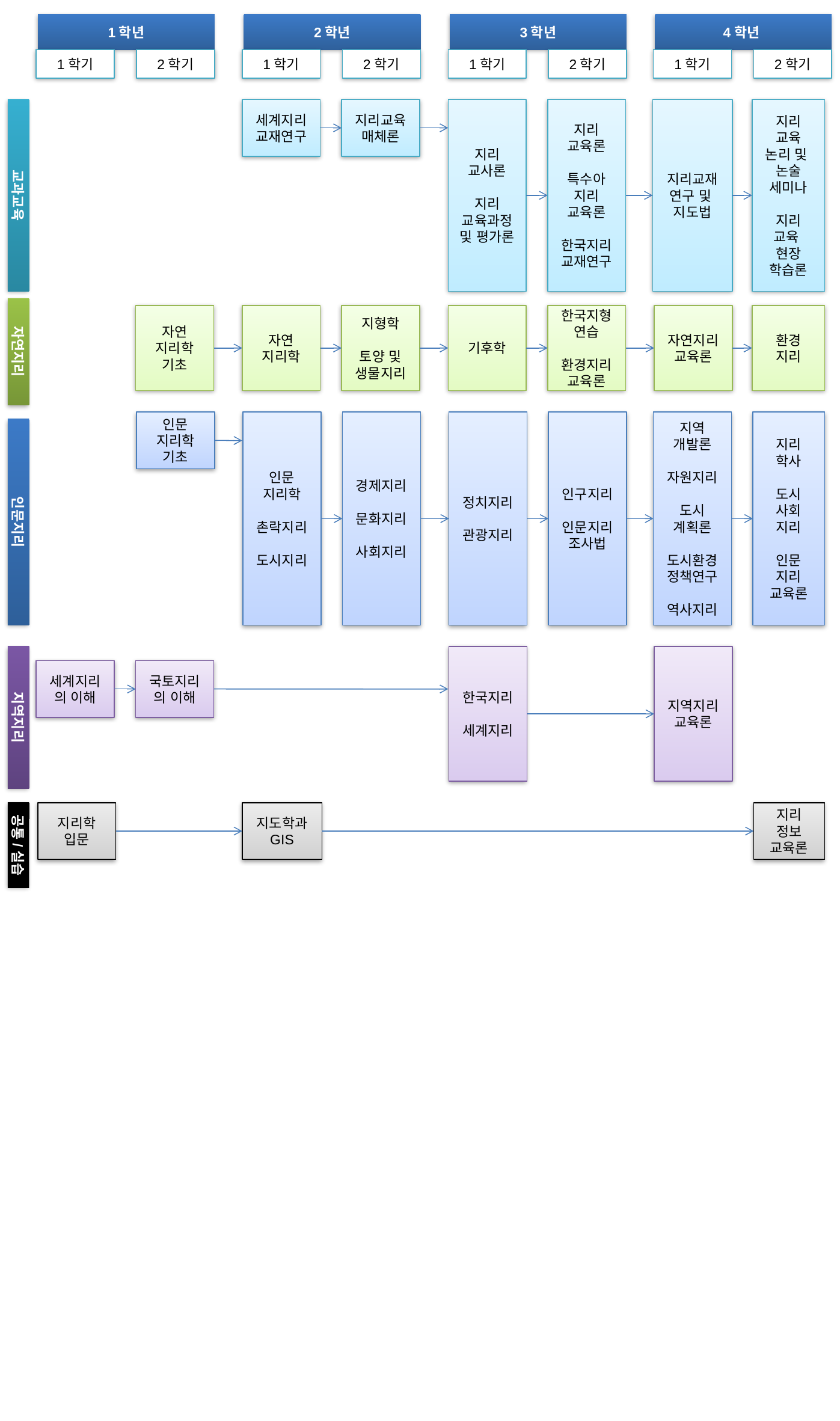

1학년
2학년
3학년
4학년
1학기
2학기
1학기
2학기
1학기
2학기
1학기
2학기
교과교육
세계지리교재연구
지리교육매체론
지리
교사론

지리
교육과정 및 평가론
지리
교육론

특수아
지리
교육론

한국지리교재연구
지리교재연구 및  지도법
지리
교육
논리 및
논술
세미나

지리
교육
현장
학습론
자연지리
자연
지리학
기초
자연
지리학
지형학

토양 및 생물지리
기후학
한국지형연습

환경지리교육론
자연지리교육론
환경
지리
인문
지리학
기초
인문
지리학

촌락지리

도시지리
경제지리

문화지리

사회지리
정치지리

관광지리
인구지리

인문지리조사법
지역
개발론

자원지리

도시
계획론

도시환경정책연구

역사지리
지리
학사

도시
사회
지리

인문
지리
교육론
인문지리
지역지리
한국지리

세계지리
지역지리교육론
세계지리의 이해
국토지리의 이해
공통/실습
지리학
입문
지도학과 GIS
지리
정보
교육론